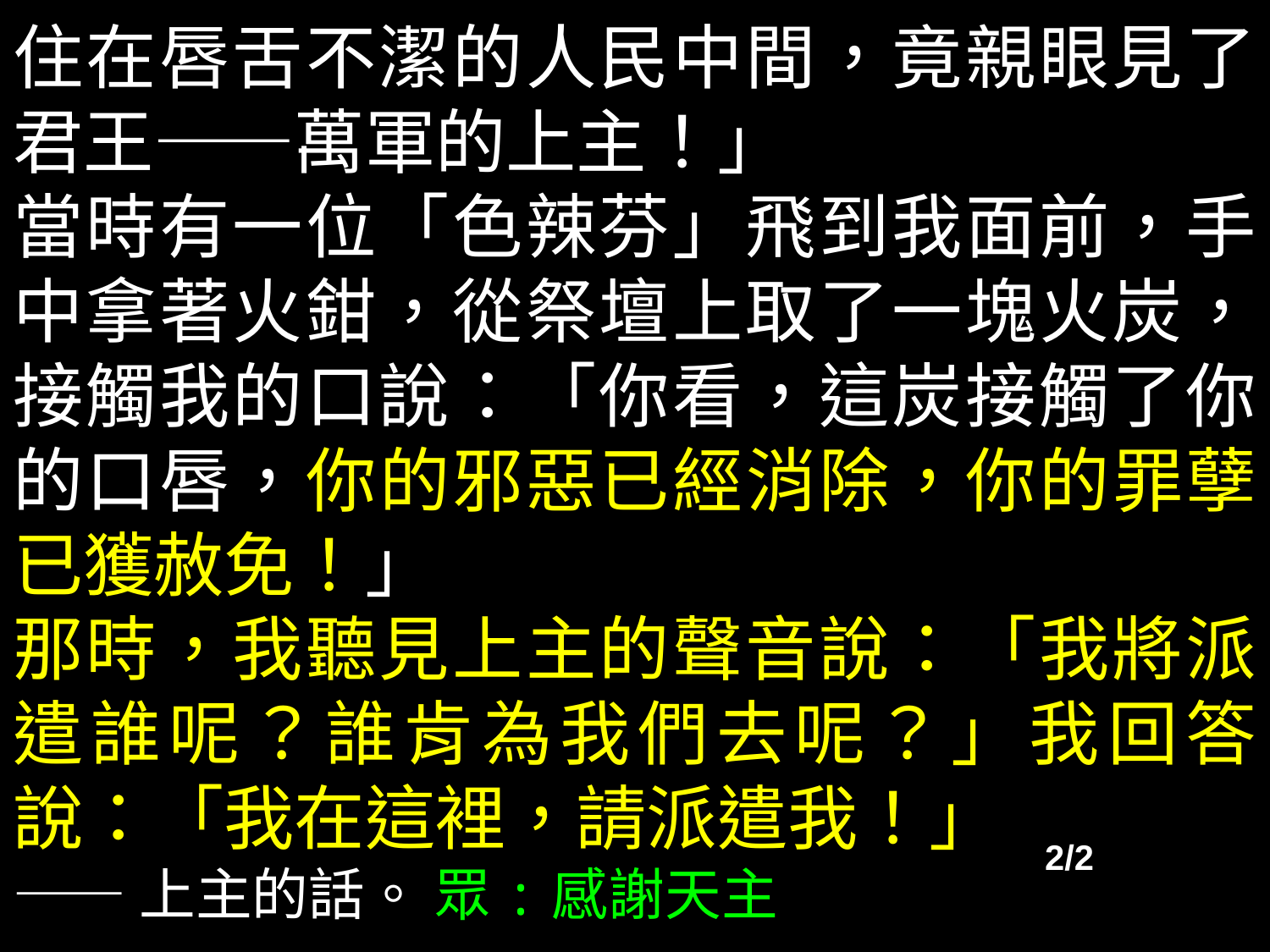

住在唇舌不潔的人民中間，竟親眼見了君王——萬軍的上主！」
當時有一位「色辣芬」飛到我面前，手中拿著火鉗，從祭壇上取了一塊火炭，接觸我的口說：「你看，這炭接觸了你的口唇，你的邪惡已經消除，你的罪孽已獲赦免！」
那時，我聽見上主的聲音說：「我將派遣誰呢？誰肯為我們去呢？」我回答說：「我在這裡，請派遣我！」
——上主的話。 眾:感謝天主

2/2